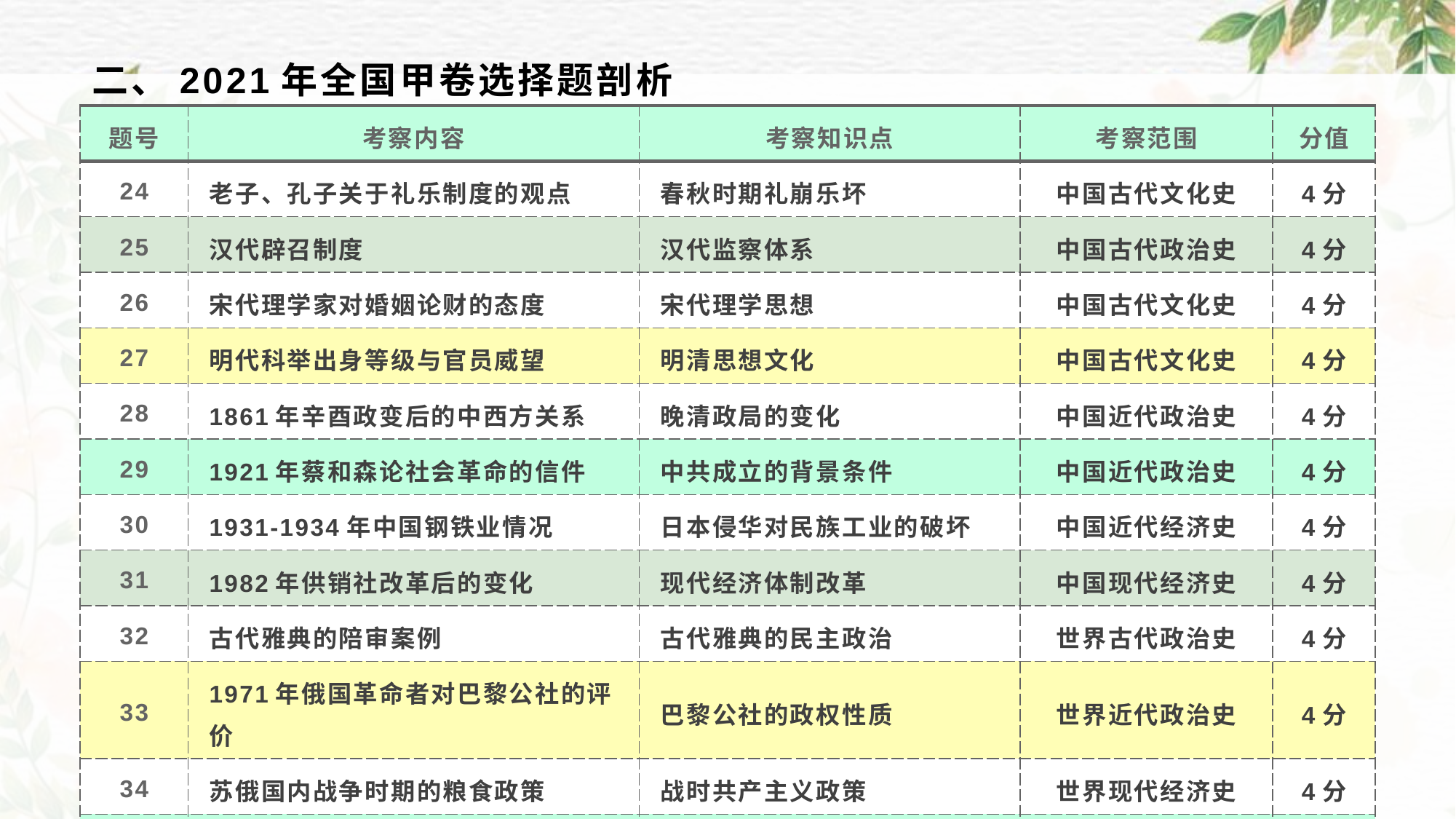

# 二、2021年全国甲卷选择题剖析
| 题号 | 考察内容 | 考察知识点 | 考察范围 | 分值 |
| --- | --- | --- | --- | --- |
| 24 | 老子、孔子关于礼乐制度的观点 | 春秋时期礼崩乐坏 | 中国古代文化史 | 4分 |
| 25 | 汉代辟召制度 | 汉代监察体系 | 中国古代政治史 | 4分 |
| 26 | 宋代理学家对婚姻论财的态度 | 宋代理学思想 | 中国古代文化史 | 4分 |
| 27 | 明代科举出身等级与官员威望 | 明清思想文化 | 中国古代文化史 | 4分 |
| 28 | 1861年辛酉政变后的中西方关系 | 晚清政局的变化 | 中国近代政治史 | 4分 |
| 29 | 1921年蔡和森论社会革命的信件 | 中共成立的背景条件 | 中国近代政治史 | 4分 |
| 30 | 1931-1934年中国钢铁业情况 | 日本侵华对民族工业的破坏 | 中国近代经济史 | 4分 |
| 31 | 1982年供销社改革后的变化 | 现代经济体制改革 | 中国现代经济史 | 4分 |
| 32 | 古代雅典的陪审案例 | 古代雅典的民主政治 | 世界古代政治史 | 4分 |
| 33 | 1971年俄国革命者对巴黎公社的评价 | 巴黎公社的政权性质 | 世界近代政治史 | 4分 |
| 34 | 苏俄国内战争时期的粮食政策 | 战时共产主义政策 | 世界现代经济史 | 4分 |
| 35 | 1930-1931年的美国社会状况 | 经济大危机 | 世界现代经济史 | 4分 |